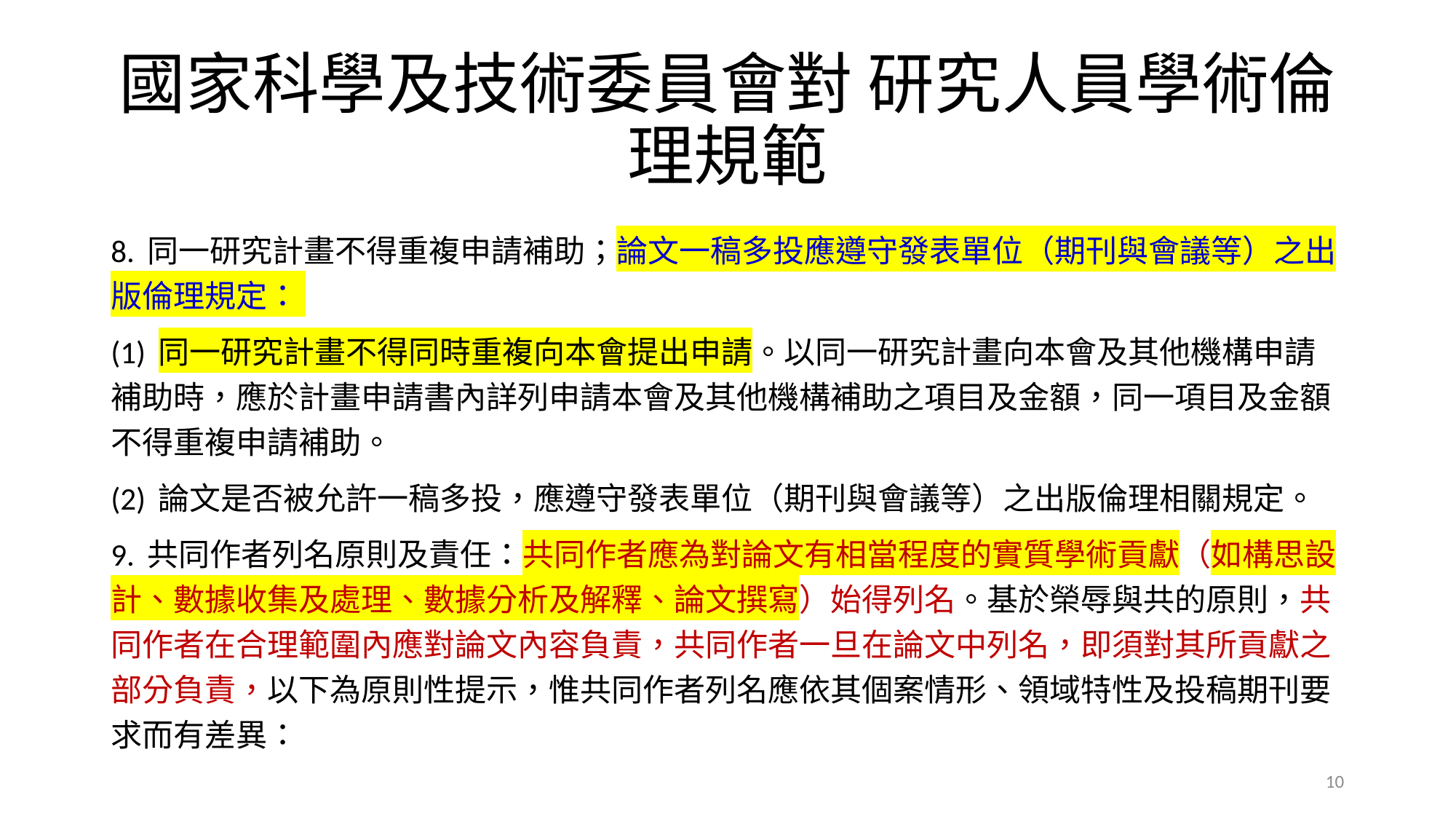

# 國家科學及技術委員會對 研究人員學術倫理規範
8. 同一研究計畫不得重複申請補助；論文一稿多投應遵守發表單位（期刊與會議等）之出版倫理規定：
(1) 同一研究計畫不得同時重複向本會提出申請。以同一研究計畫向本會及其他機構申請補助時，應於計畫申請書內詳列申請本會及其他機構補助之項目及金額，同一項目及金額不得重複申請補助。
(2) 論文是否被允許一稿多投，應遵守發表單位（期刊與會議等）之出版倫理相關規定。
9. 共同作者列名原則及責任：共同作者應為對論文有相當程度的實質學術貢獻（如構思設計、數據收集及處理、數據分析及解釋、論文撰寫）始得列名。基於榮辱與共的原則，共同作者在合理範圍內應對論文內容負責，共同作者一旦在論文中列名，即須對其所貢獻之部分負責，以下為原則性提示，惟共同作者列名應依其個案情形、領域特性及投稿期刊要求而有差異：

10